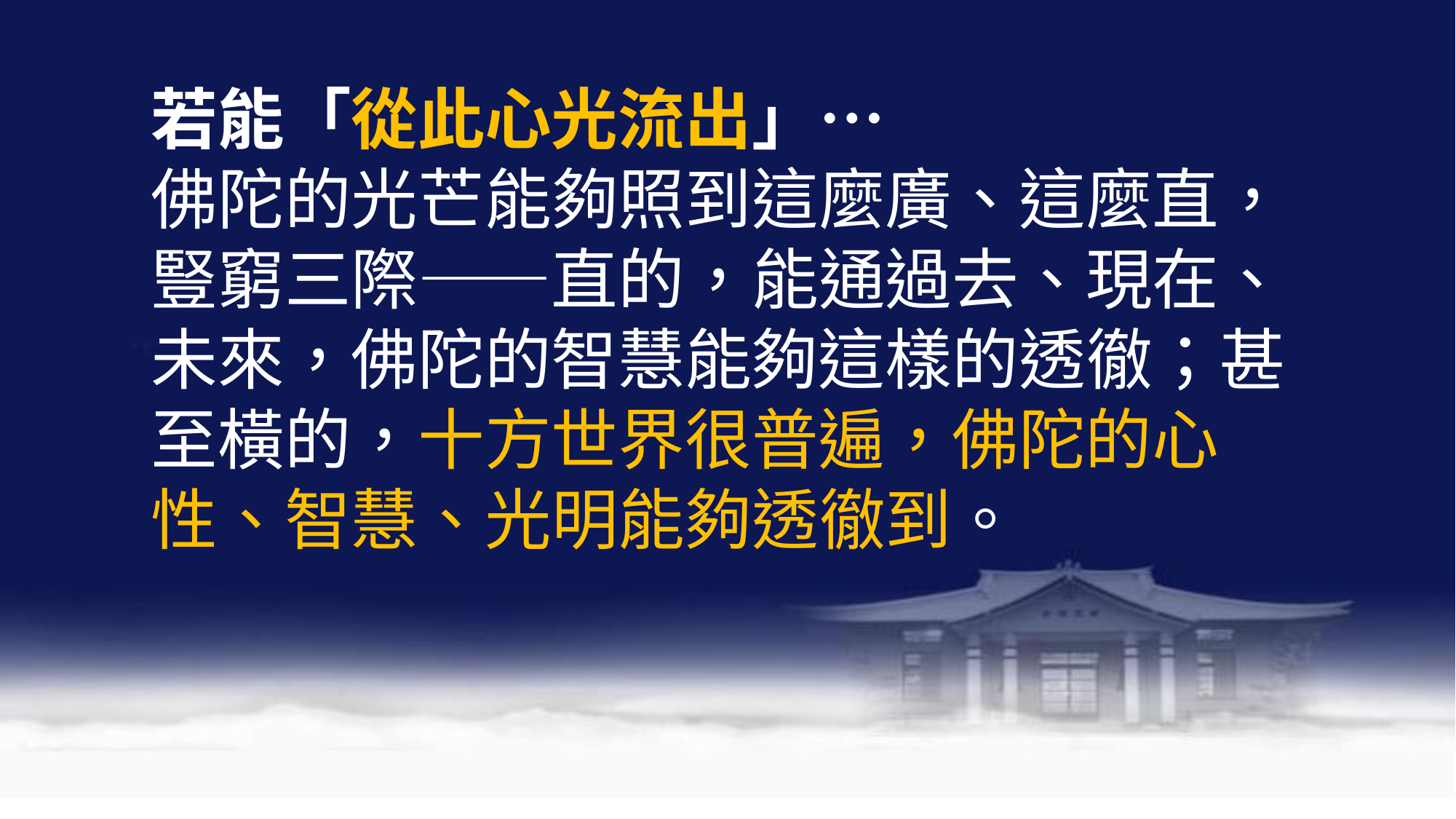

若能「從此心光流出」…
佛陀的光芒能夠照到這麼廣、這麼直，豎窮三際——直的，能通過去、現在、未來，佛陀的智慧能夠這樣的透徹；甚至橫的，十方世界很普遍，佛陀的心性、智慧、光明能夠透徹到。